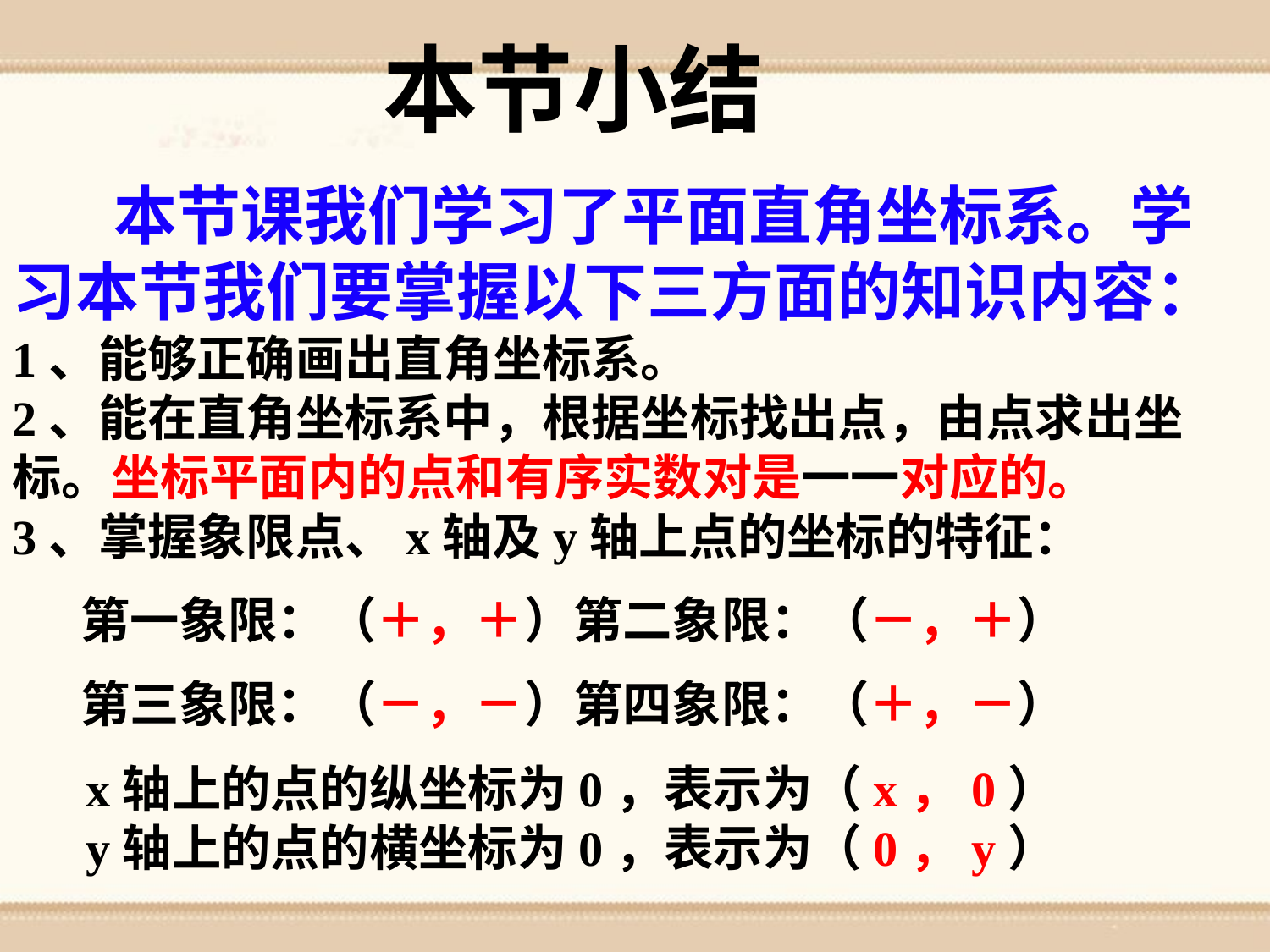

本节小结
      本节课我们学习了平面直角坐标系。学习本节我们要掌握以下三方面的知识内容：
1、能够正确画出直角坐标系。
2、能在直角坐标系中，根据坐标找出点，由点求出坐标。坐标平面内的点和有序实数对是一一对应的。
3、掌握象限点、x轴及y轴上点的坐标的特征：
     第一象限：（＋，＋）第二象限：（－，＋）
     第三象限：（－，－）第四象限：（＋，－）
      x轴上的点的纵坐标为0，表示为（x，0）
      y轴上的点的横坐标为0，表示为（0，y）